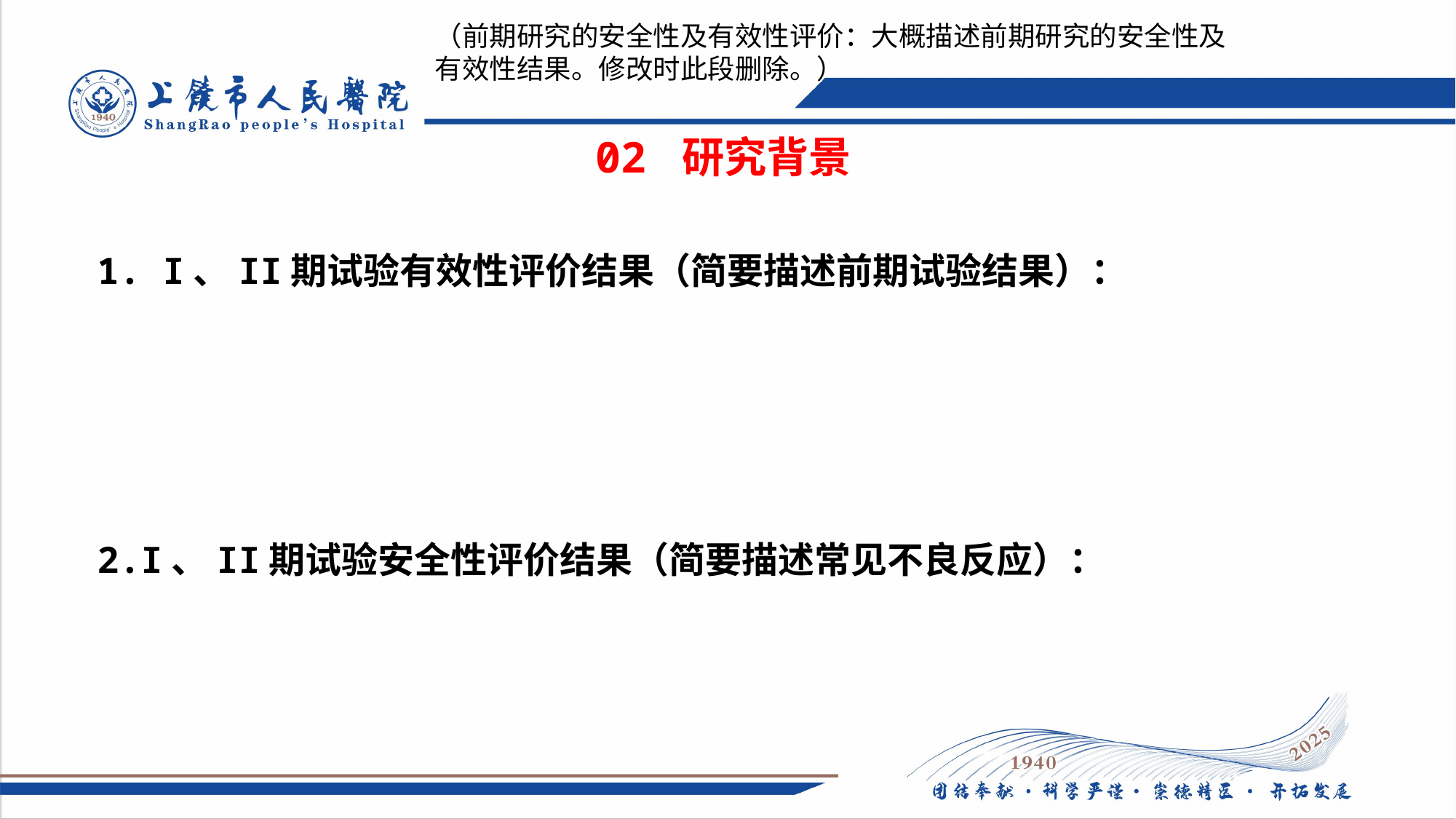

（前期研究的安全性及有效性评价：大概描述前期研究的安全性及有效性结果。修改时此段删除。）
02 研究背景
 I、II期试验有效性评价结果（简要描述前期试验结果）：

2.I、II期试验安全性评价结果（简要描述常见不良反应）：